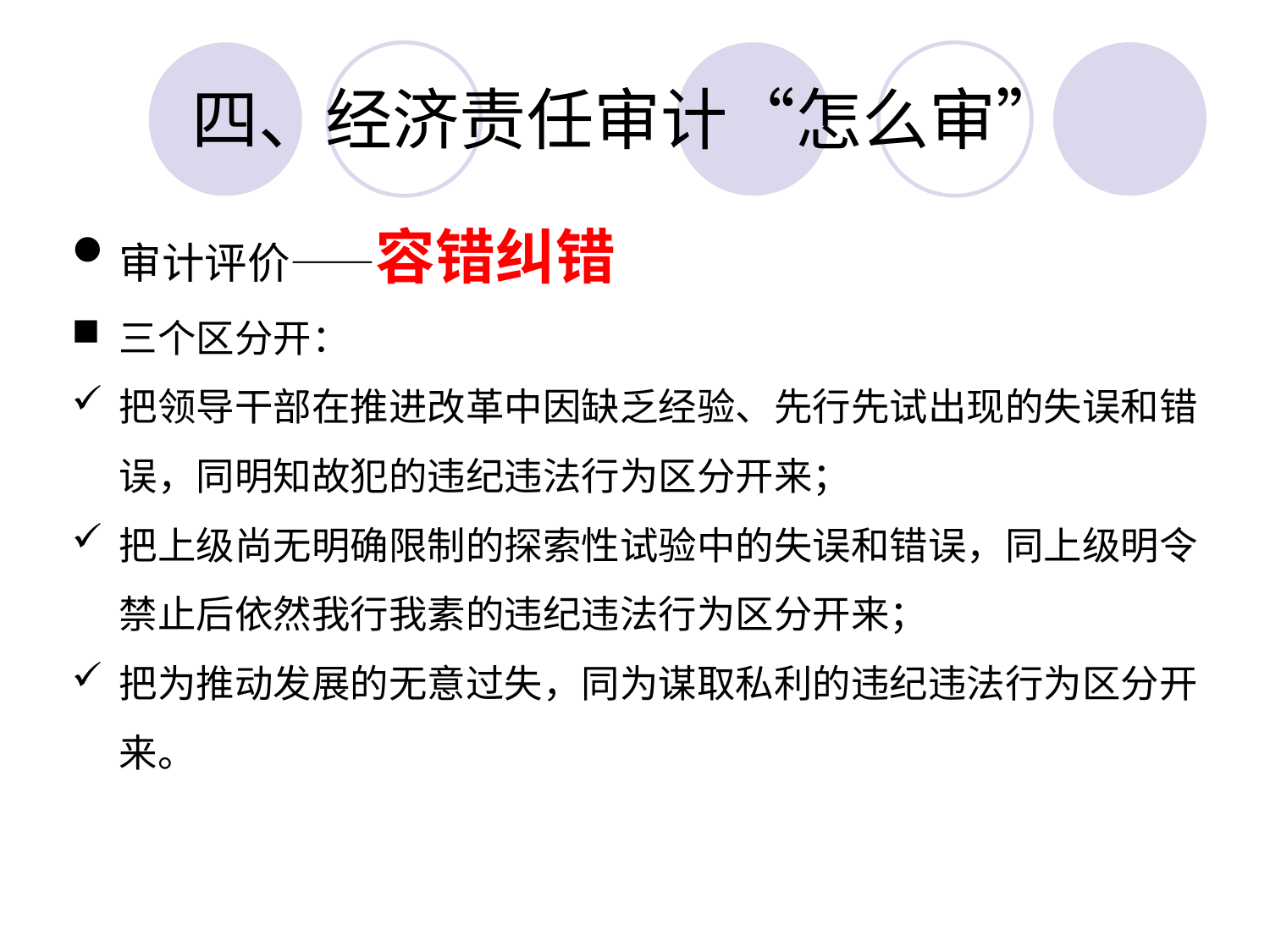

# 四、经济责任审计“怎么审”
审计评价——容错纠错
三个区分开：
把领导干部在推进改革中因缺乏经验、先行先试出现的失误和错误，同明知故犯的违纪违法行为区分开来；
把上级尚无明确限制的探索性试验中的失误和错误，同上级明令禁止后依然我行我素的违纪违法行为区分开来；
把为推动发展的无意过失，同为谋取私利的违纪违法行为区分开来。